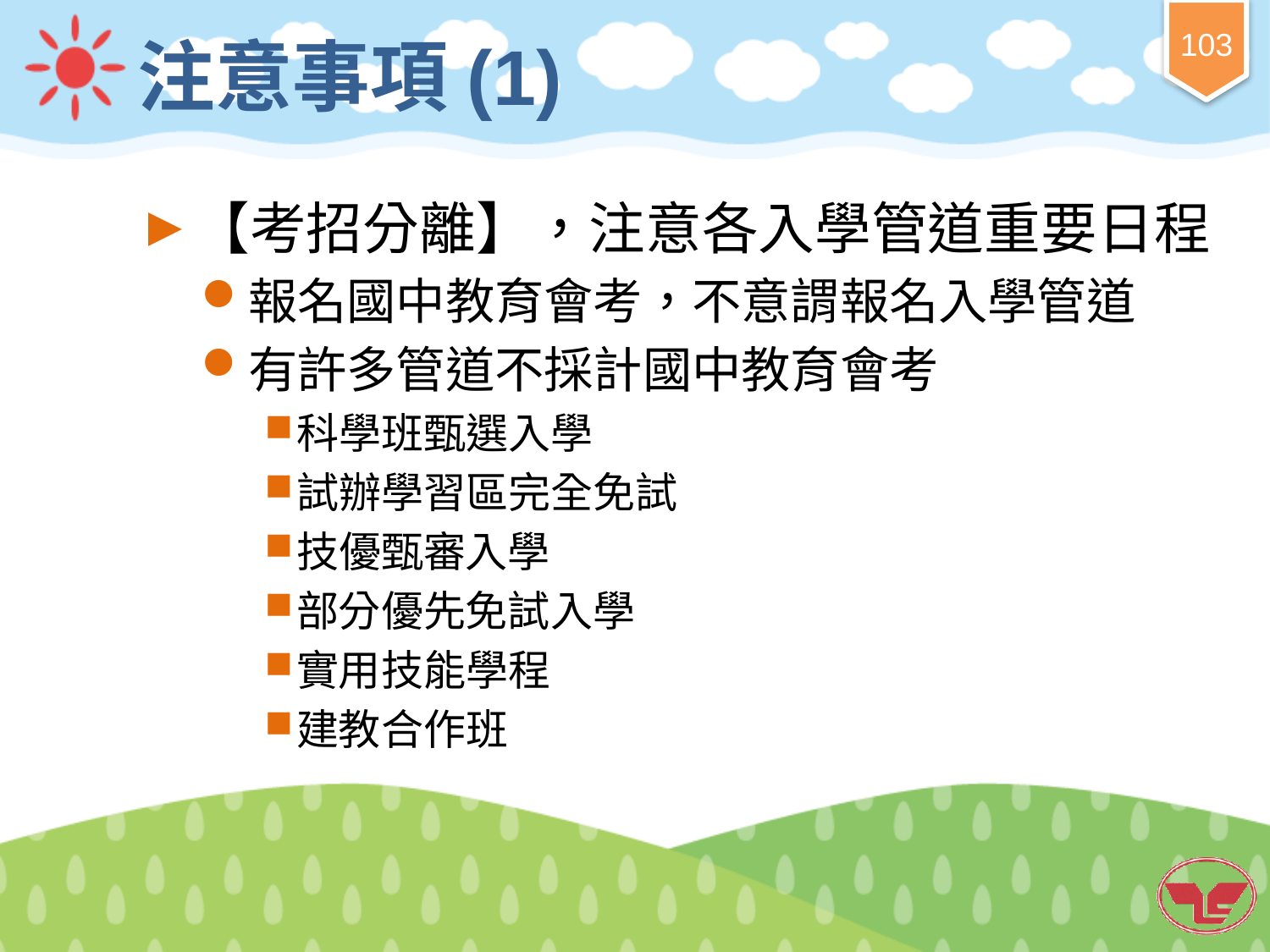

# 注意事項(1)
【考招分離】，注意各入學管道重要日程
報名國中教育會考，不意謂報名入學管道
有許多管道不採計國中教育會考
科學班甄選入學
試辦學習區完全免試
技優甄審入學
部分優先免試入學
實用技能學程
建教合作班